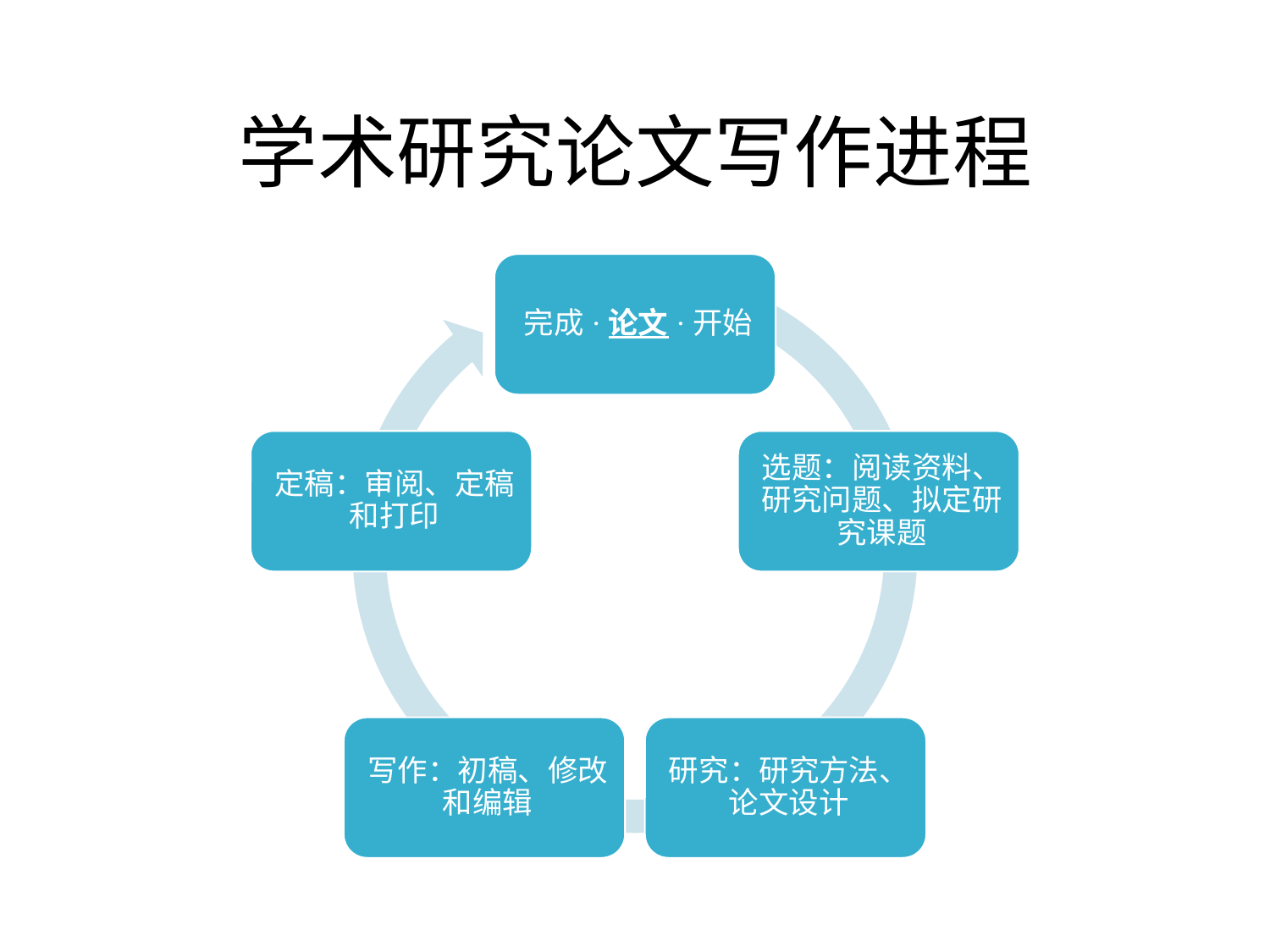

# 学术研究论文写作进程
完成·论文·开始
选题：阅读资料、研究问题、拟定研究课题
研究：研究方法、论文设计
写作：初稿、修改和编辑
定稿：审阅、定稿和打印